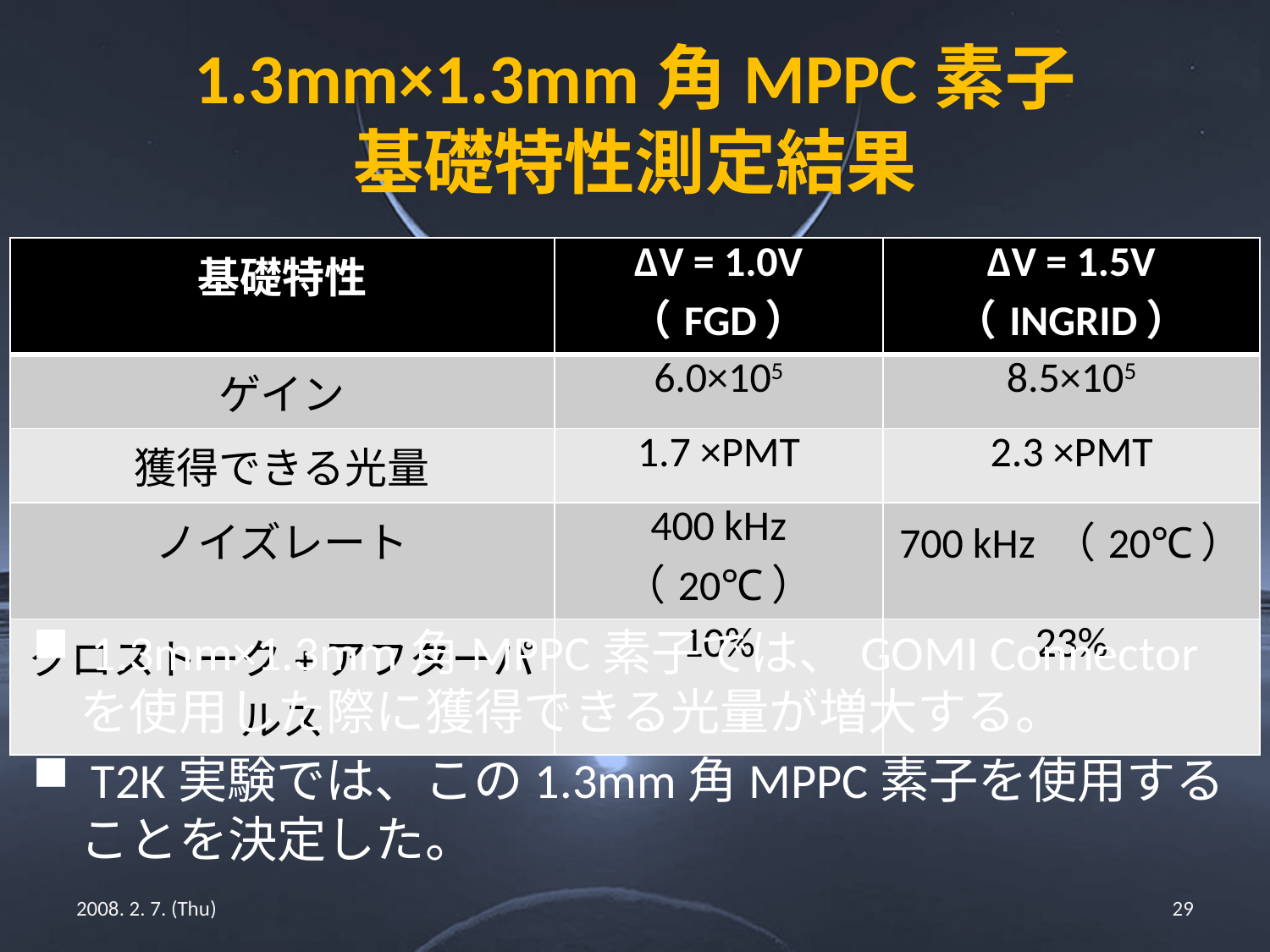

# 1.3mm×1.3mm角MPPC素子 基礎特性測定結果
| 基礎特性 | ΔV = 1.0V （FGD） | ΔV = 1.5V （INGRID） |
| --- | --- | --- |
| ゲイン | 6.0×105 | 8.5×105 |
| 獲得できる光量 | 1.7 ×PMT | 2.3 ×PMT |
| ノイズレート | 400 kHz （20℃） | 700 kHz （20℃） |
| クロストーク+アフターパルス | 10% | 23% |
 1.3mm×1.3mm角MPPC素子では、GOMI Connectorを使用した際に獲得できる光量が増大する。
 T2K実験では、この1.3mm角MPPC素子を使用することを決定した。
2008. 2. 7. (Thu)
29